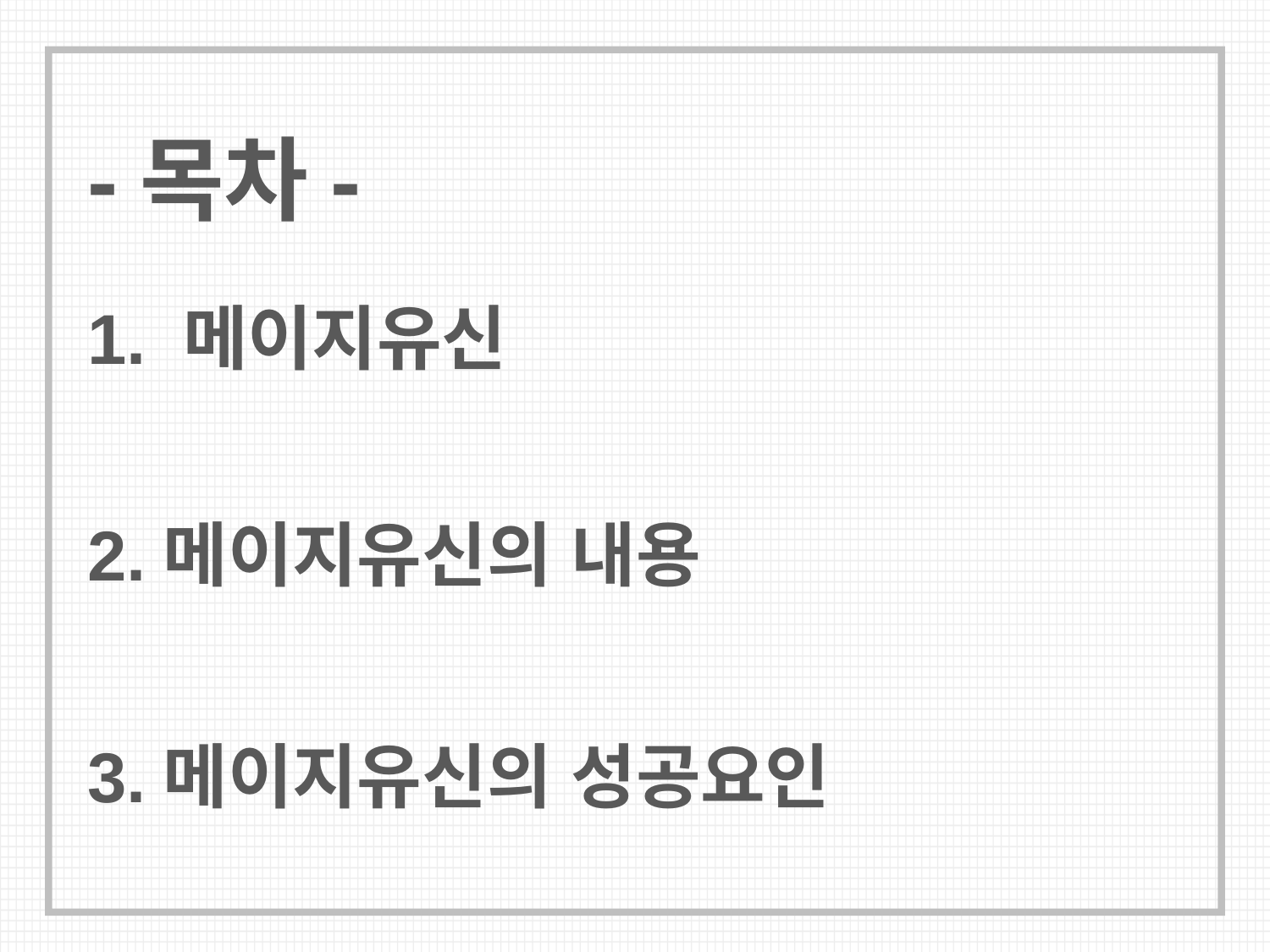

-목차-
1. 메이지유신
2.메이지유신의 내용
3.메이지유신의 성공요인

5

2

3